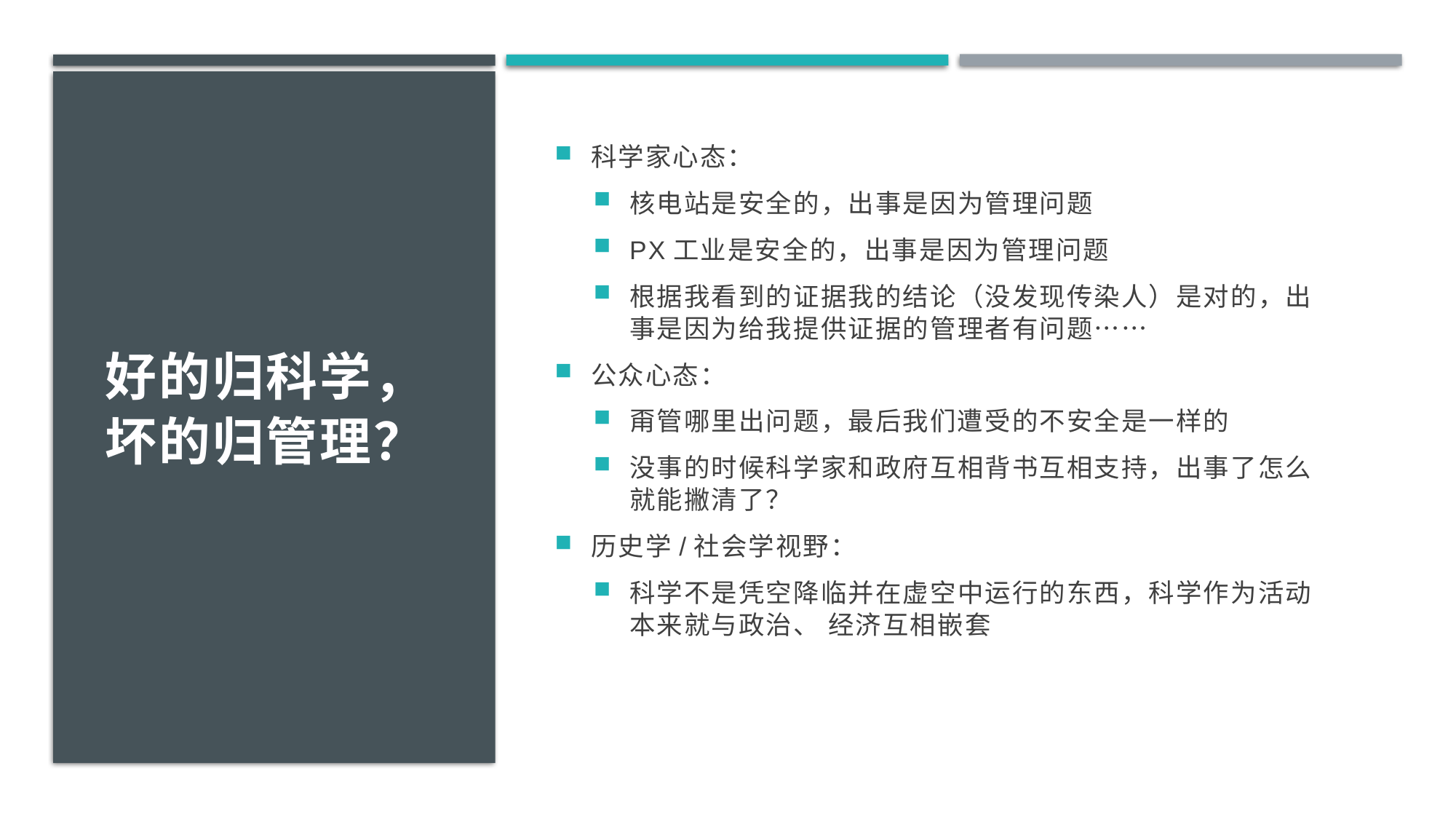

# 好的归科学，坏的归管理？
科学家心态：
核电站是安全的，出事是因为管理问题
PX工业是安全的，出事是因为管理问题
根据我看到的证据我的结论（没发现传染人）是对的，出事是因为给我提供证据的管理者有问题……
公众心态：
甭管哪里出问题，最后我们遭受的不安全是一样的
没事的时候科学家和政府互相背书互相支持，出事了怎么就能撇清了？
历史学/社会学视野：
科学不是凭空降临并在虚空中运行的东西，科学作为活动本来就与政治、 经济互相嵌套